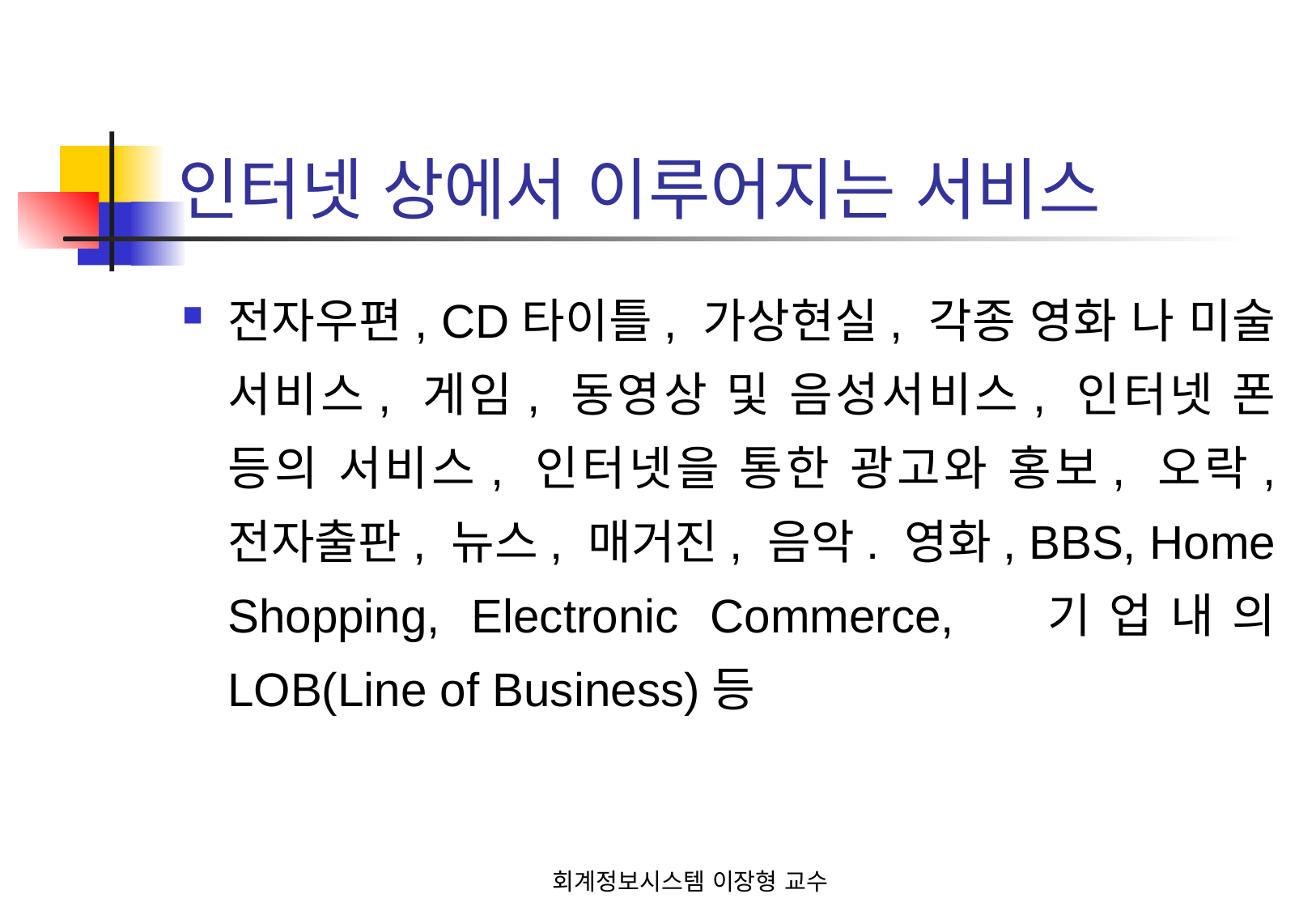

# 인터넷 상에서 이루어지는 서비스
전자우편, CD타이틀, 가상현실, 각종 영화 나 미술 서비스, 게임, 동영상 및 음성서비스, 인터넷 폰 등의 서비스, 인터넷을 통한 광고와 홍보, 오락, 전자출판, 뉴스, 매거진, 음악. 영화, BBS, Home Shopping, Electronic Commerce,  기업내의 LOB(Line of Business)등
회계정보시스템 이장형 교수